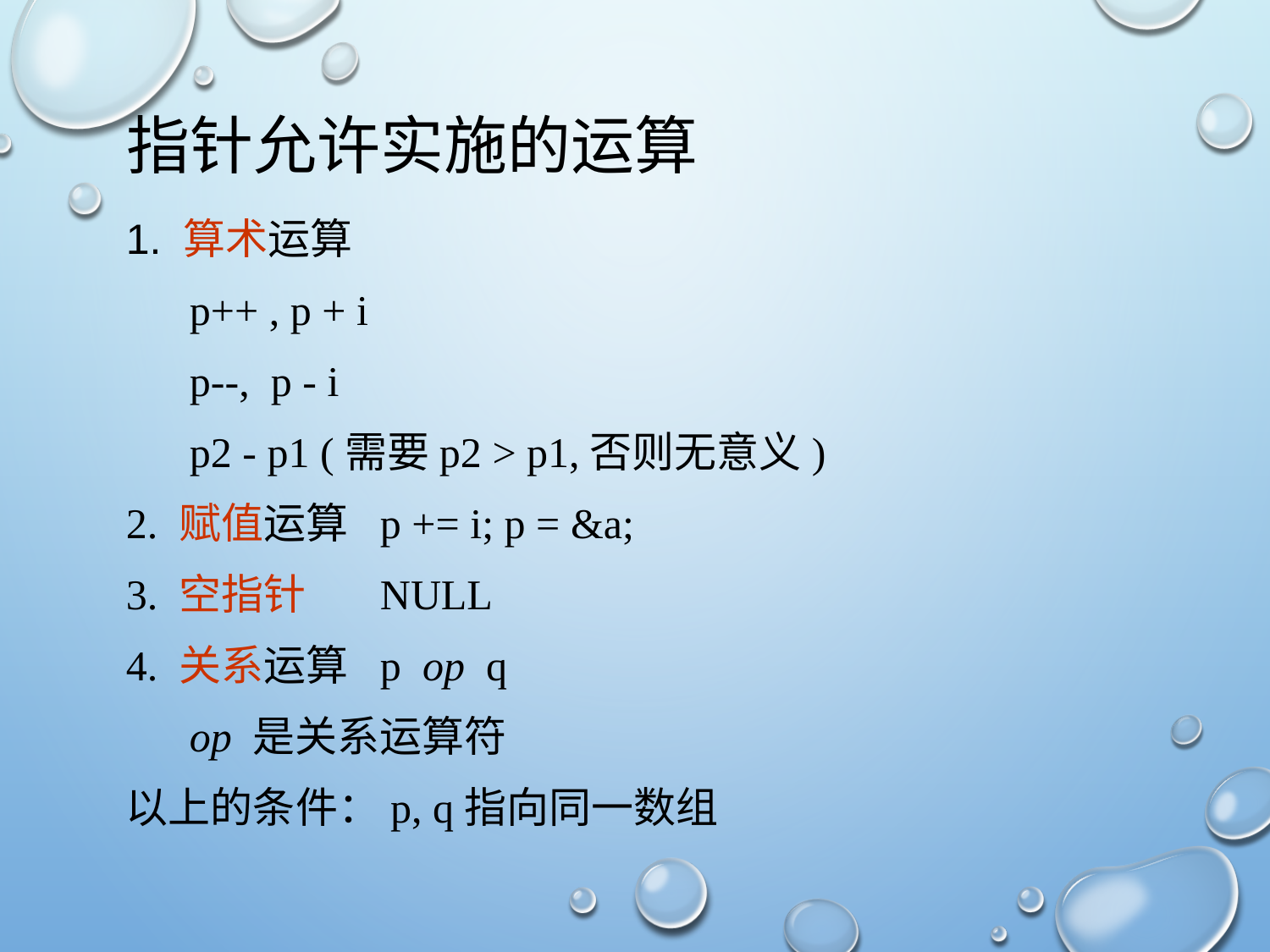

# 指针允许实施的运算
1. 算术运算
p++ , p + i
p--,  p - i
p2 - p1 (需要p2 > p1,否则无意义)
2. 赋值运算	p += i; p = &a;
3. 空指针	NULL
4. 关系运算	p  op  q
      op 是关系运算符
以上的条件：p, q指向同一数组